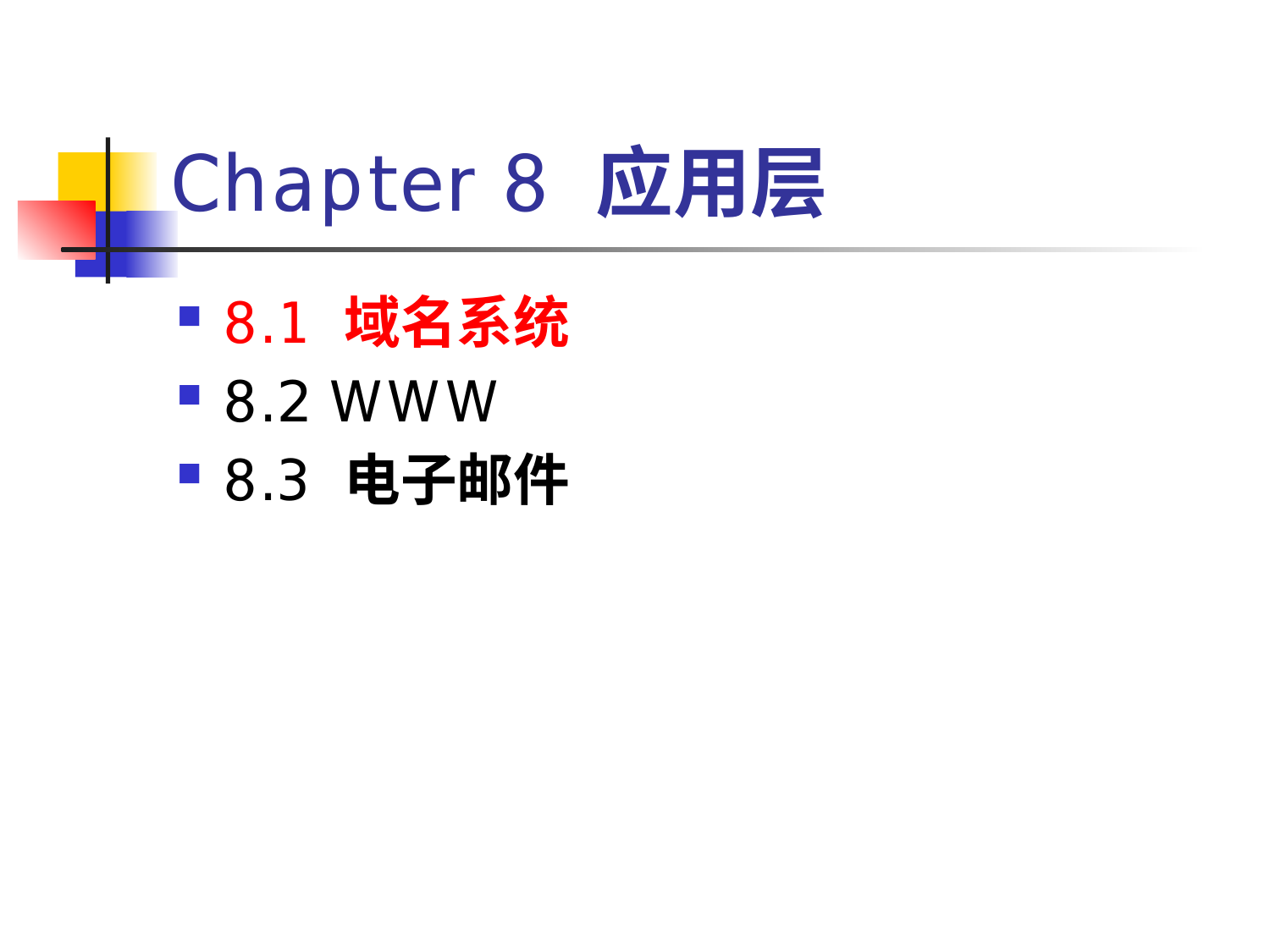

Chapter 8 应用层
8.1 域名系统
8.2 WWW
8.3 电子邮件